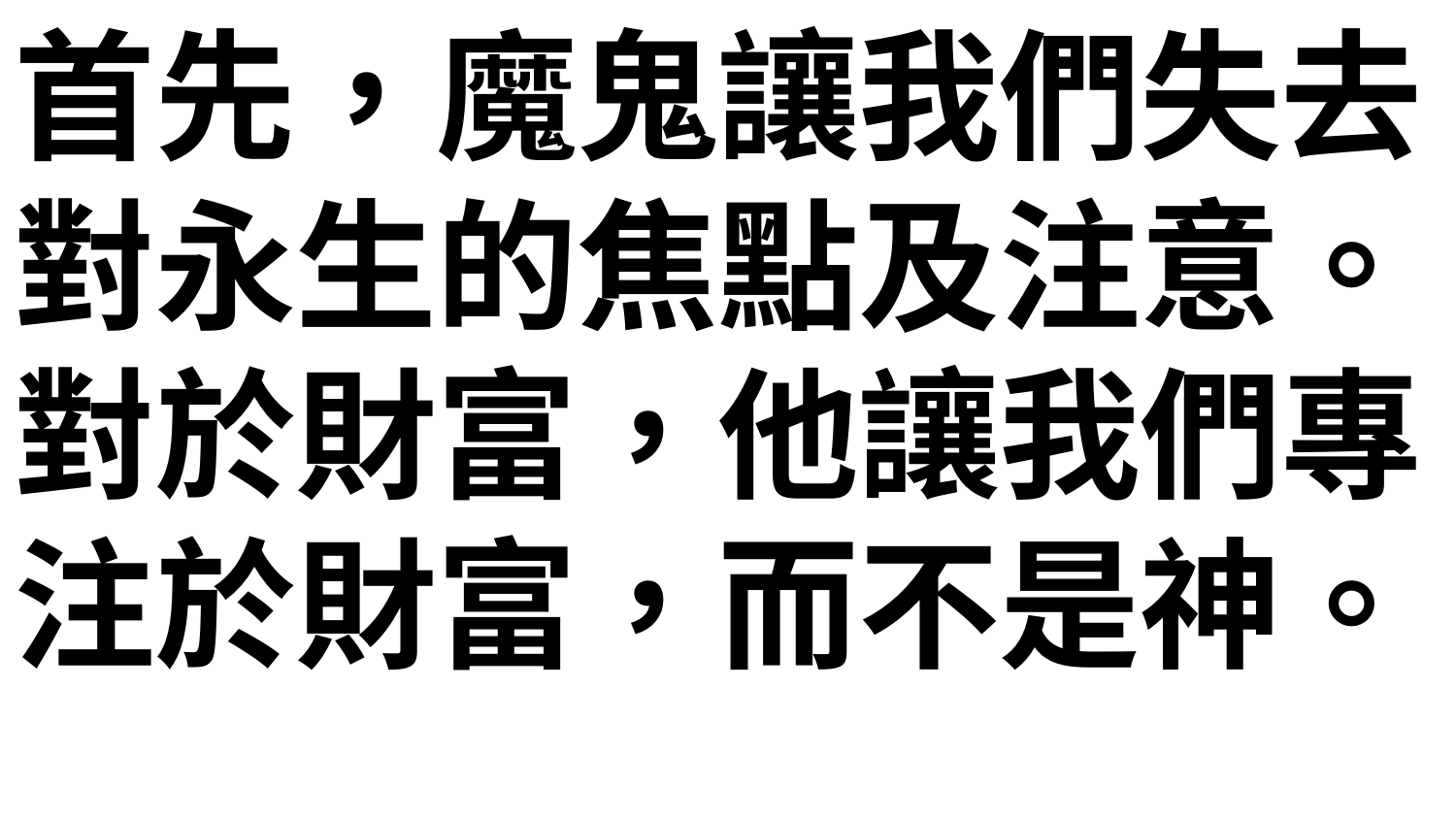

首先，魔鬼讓我們失去對永生的焦點及注意。 對於財富，他讓我們專注於財富，而不是神。